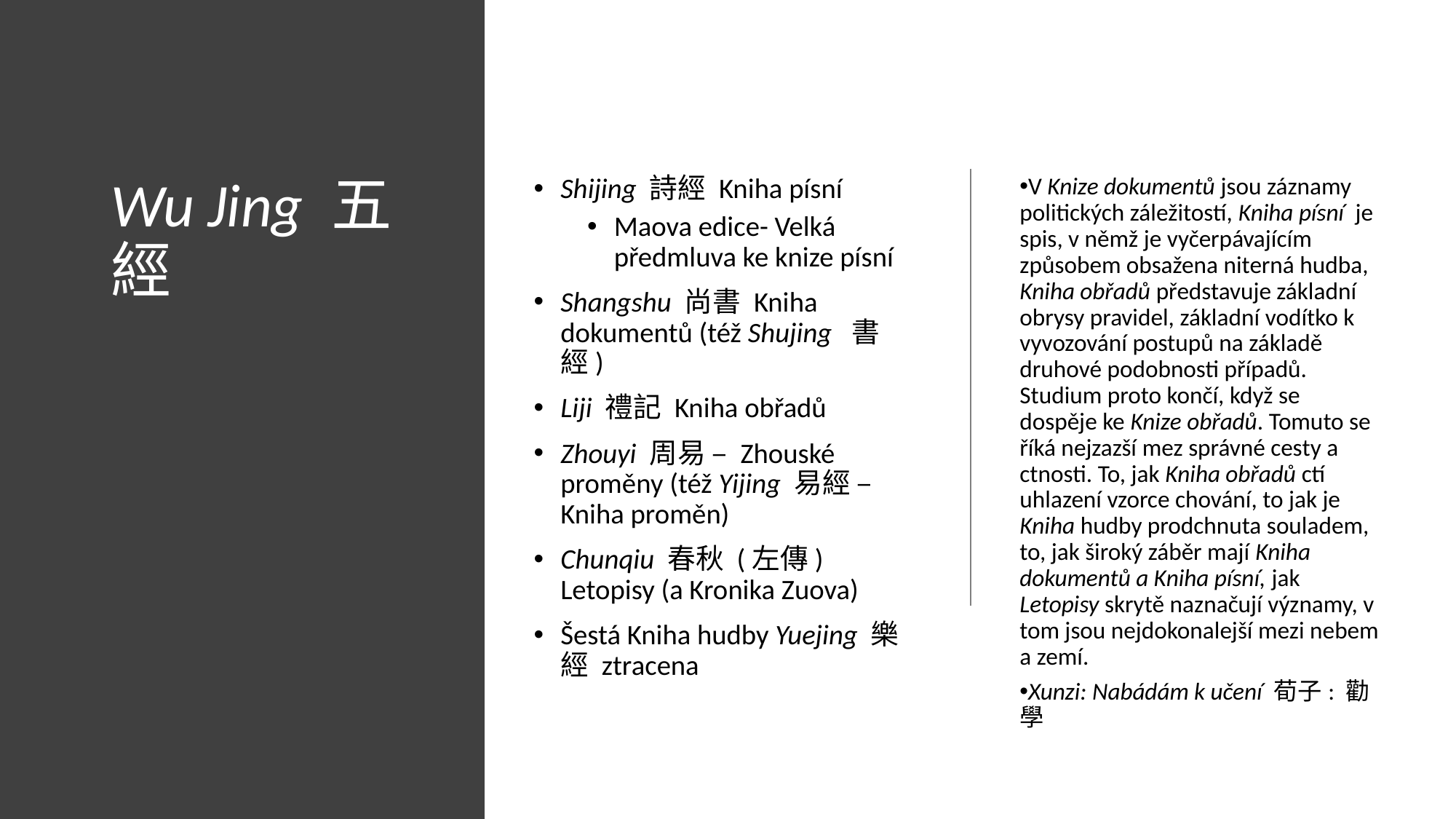

# Wu Jing 五經
V Knize dokumentů jsou záznamy politických záležitostí, Kniha písní  je spis, v němž je vyčerpávajícím způsobem obsažena niterná hudba, Kniha obřadů představuje základní obrysy pravidel, základní vodítko k vyvozování postupů na základě druhové podobnosti případů. Studium proto končí, když se dospěje ke Knize obřadů. Tomuto se říká nejzazší mez správné cesty a ctnosti. To, jak Kniha obřadů ctí uhlazení vzorce chování, to jak je Kniha hudby prodchnuta souladem, to, jak široký záběr mají Kniha dokumentů a Kniha písní, jak Letopisy skrytě naznačují významy, v tom jsou nejdokonalejší mezi nebem a zemí.
Xunzi: Nabádám k učení 荀子: 勸學
Shijing 詩經 Kniha písní
Maova edice- Velká předmluva ke knize písní
Shangshu 尚書 Kniha dokumentů (též Shujing  書經)
Liji 禮記 Kniha obřadů
Zhouyi 周易 – Zhouské proměny (též Yijing 易經 – Kniha proměn)
Chunqiu 春秋 (左傳) Letopisy (a Kronika Zuova)
Šestá Kniha hudby Yuejing 樂經 ztracena